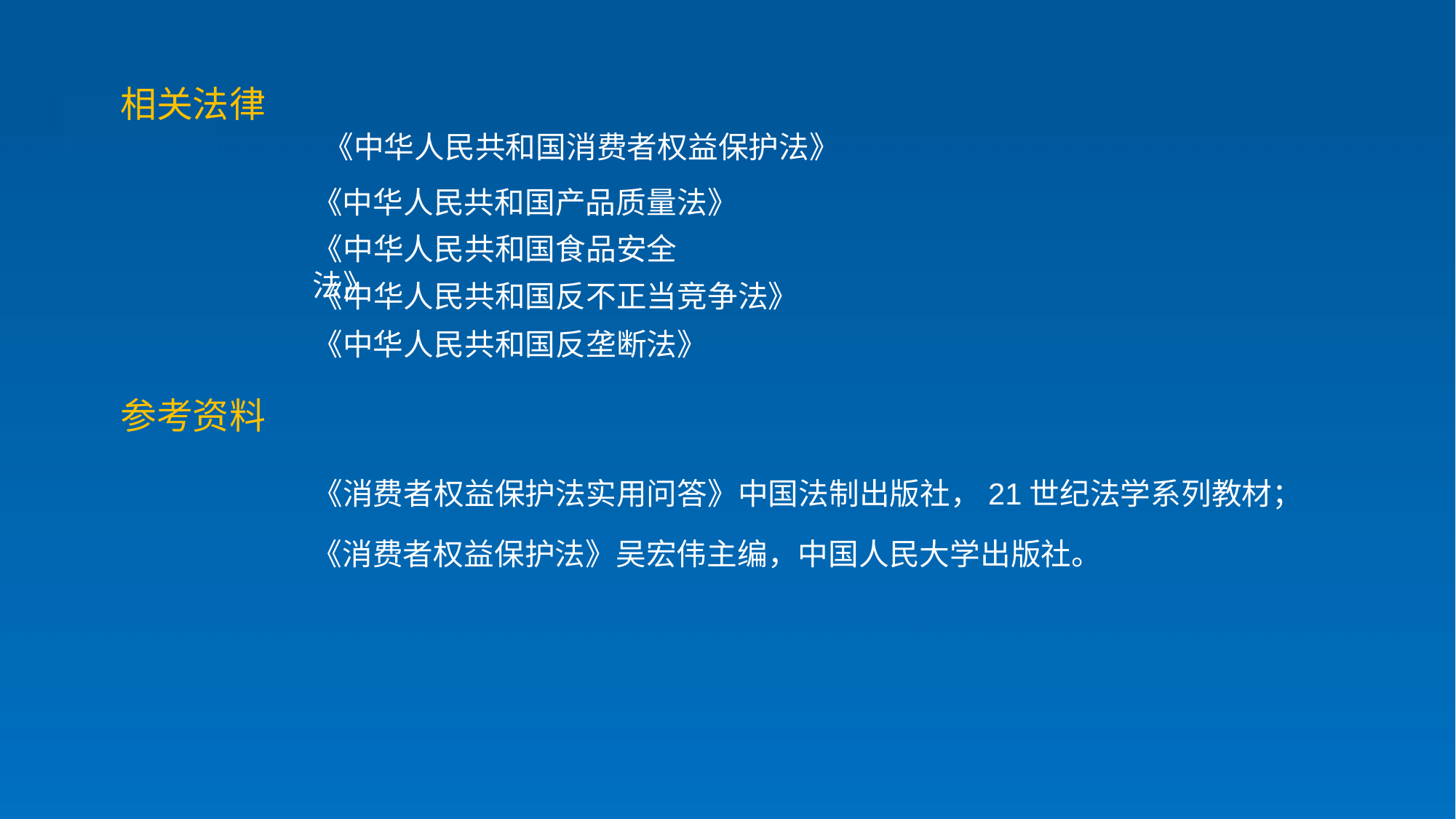

相关法律
 《中华人民共和国消费者权益保护法》
《中华人民共和国产品质量法》
《中华人民共和国食品安全法》
《中华人民共和国反不正当竞争法》
《中华人民共和国反垄断法》
参考资料
《消费者权益保护法实用问答》中国法制出版社，21世纪法学系列教材；
《消费者权益保护法》吴宏伟主编，中国人民大学出版社。